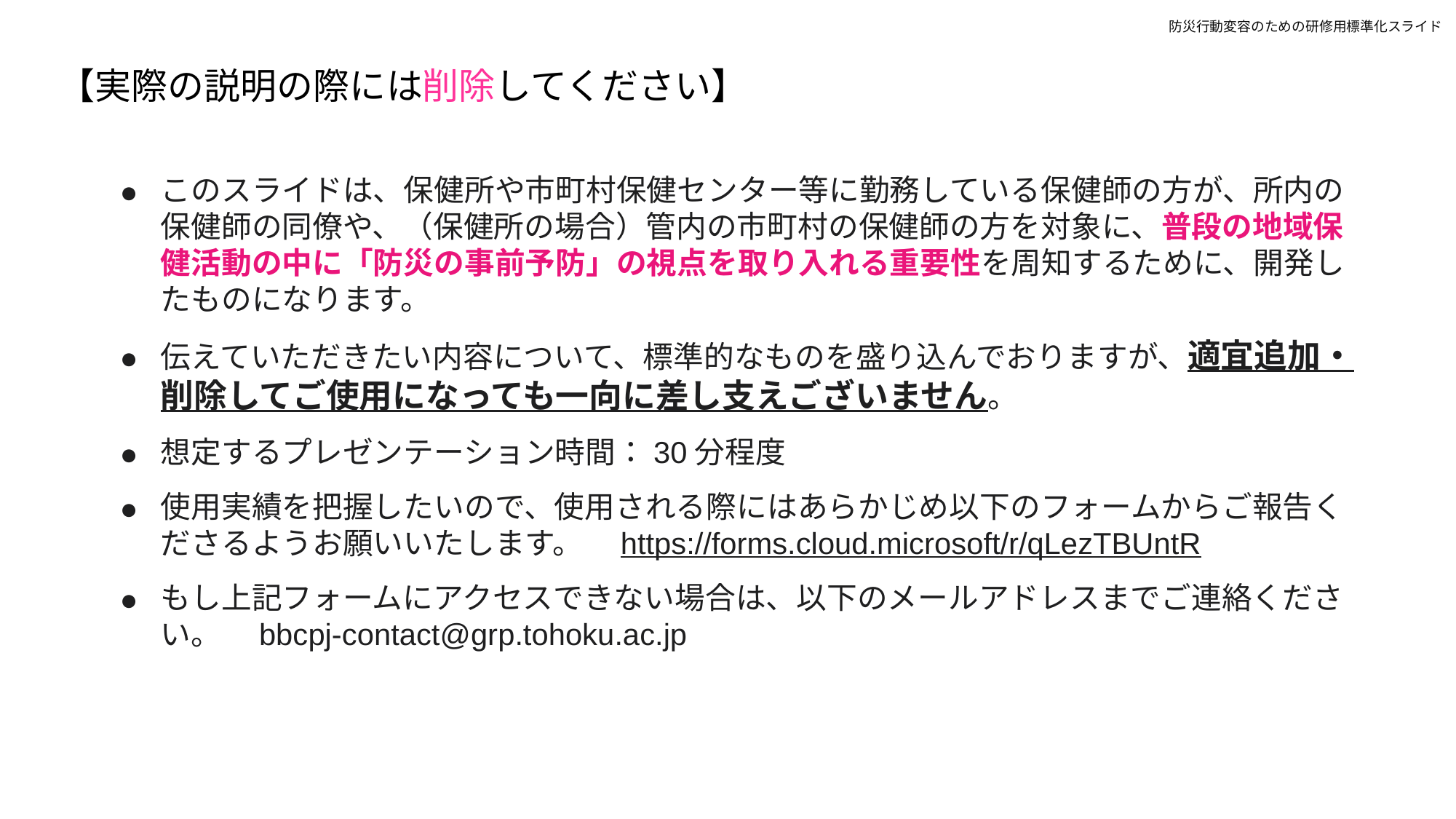

防災行動変容のための研修用標準化スライド
【実際の説明の際には削除してください】
このスライドは、保健所や市町村保健センター等に勤務している保健師の方が、所内の保健師の同僚や、（保健所の場合）管内の市町村の保健師の方を対象に、普段の地域保健活動の中に「防災の事前予防」の視点を取り入れる重要性を周知するために、開発したものになります。
伝えていただきたい内容について、標準的なものを盛り込んでおりますが、適宜追加・削除してご使用になっても一向に差し支えございません。
想定するプレゼンテーション時間：30分程度
使用実績を把握したいので、使用される際にはあらかじめ以下のフォームからご報告くださるようお願いいたします。　https://forms.cloud.microsoft/r/qLezTBUntR
もし上記フォームにアクセスできない場合は、以下のメールアドレスまでご連絡ください。　bbcpj-contact@grp.tohoku.ac.jp